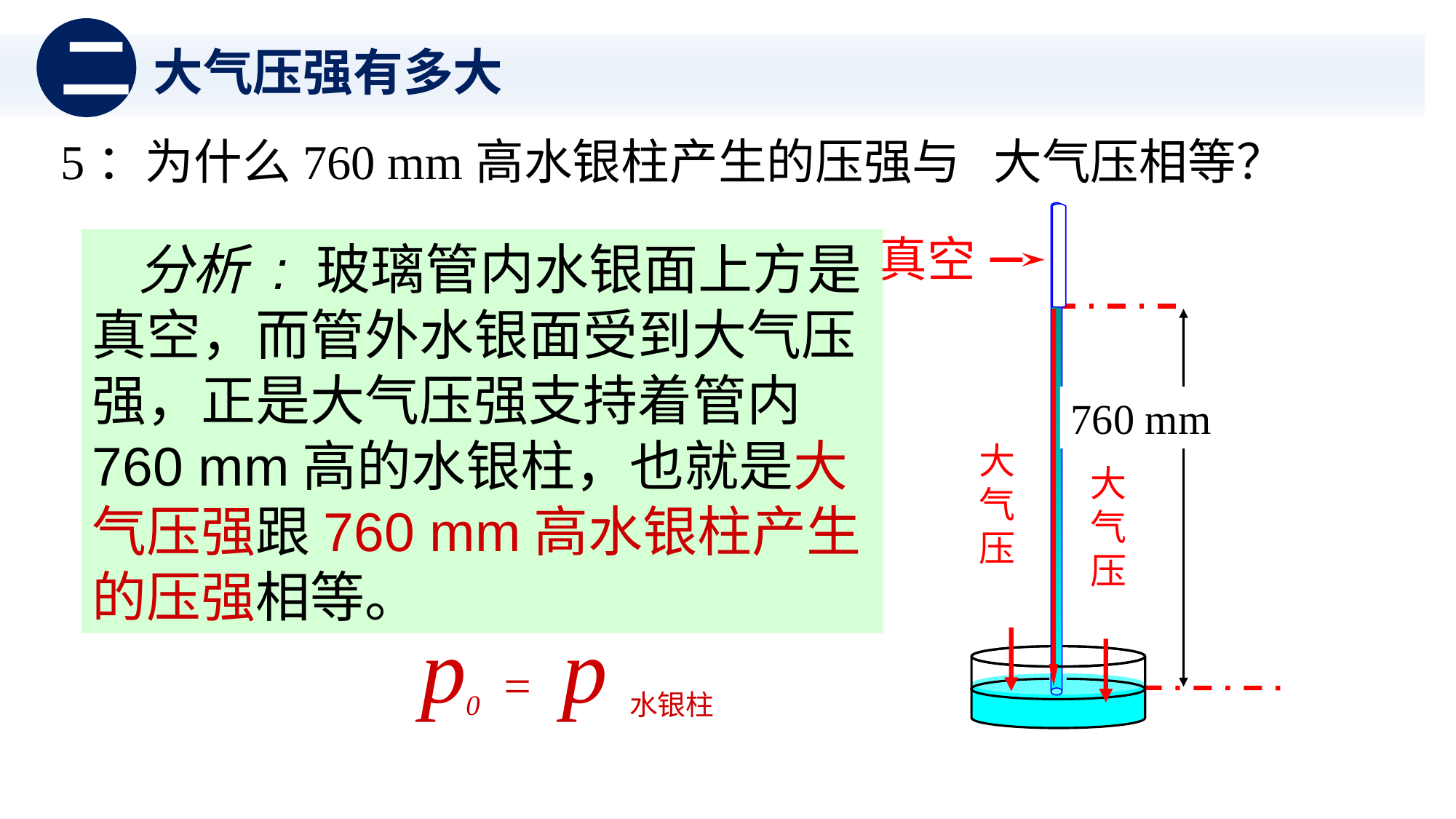

二

大气压强有多大

5：为什么760 mm高水银柱产生的压强与   大气压相等？

真空

760 mm

    分析 : 玻璃管内水银面上方是真空，而管外水银面受到大气压强，正是大气压强支持着管内760 mm高的水银柱，也就是大气压强跟760 mm高水银柱产生的压强相等。
大气压
大气压
        p0   =    p水银柱